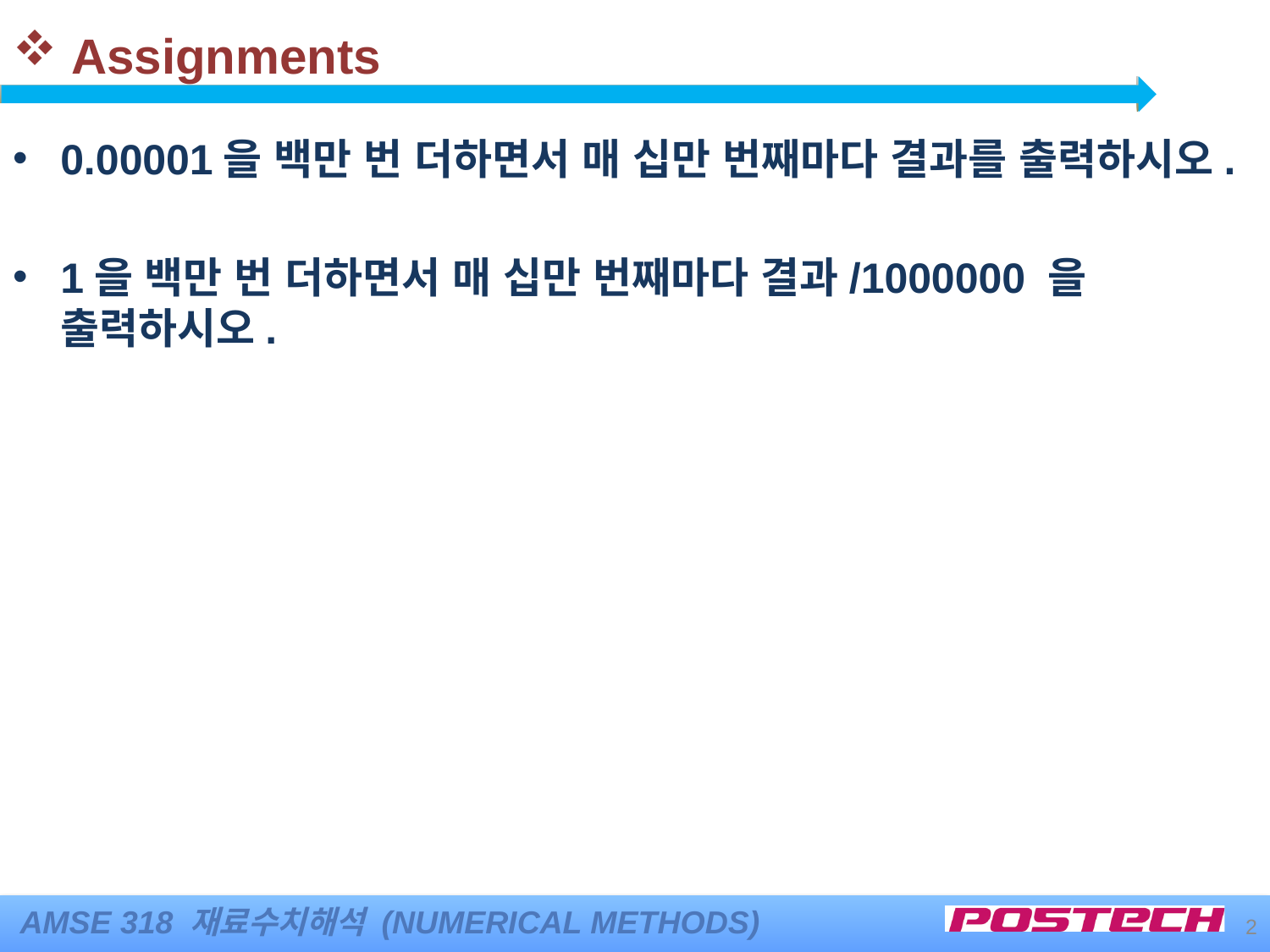

# Assignments
0.00001을 백만 번 더하면서 매 십만 번째마다 결과를 출력하시오.

1을 백만 번 더하면서 매 십만 번째마다 결과/1000000 을 출력하시오.

2